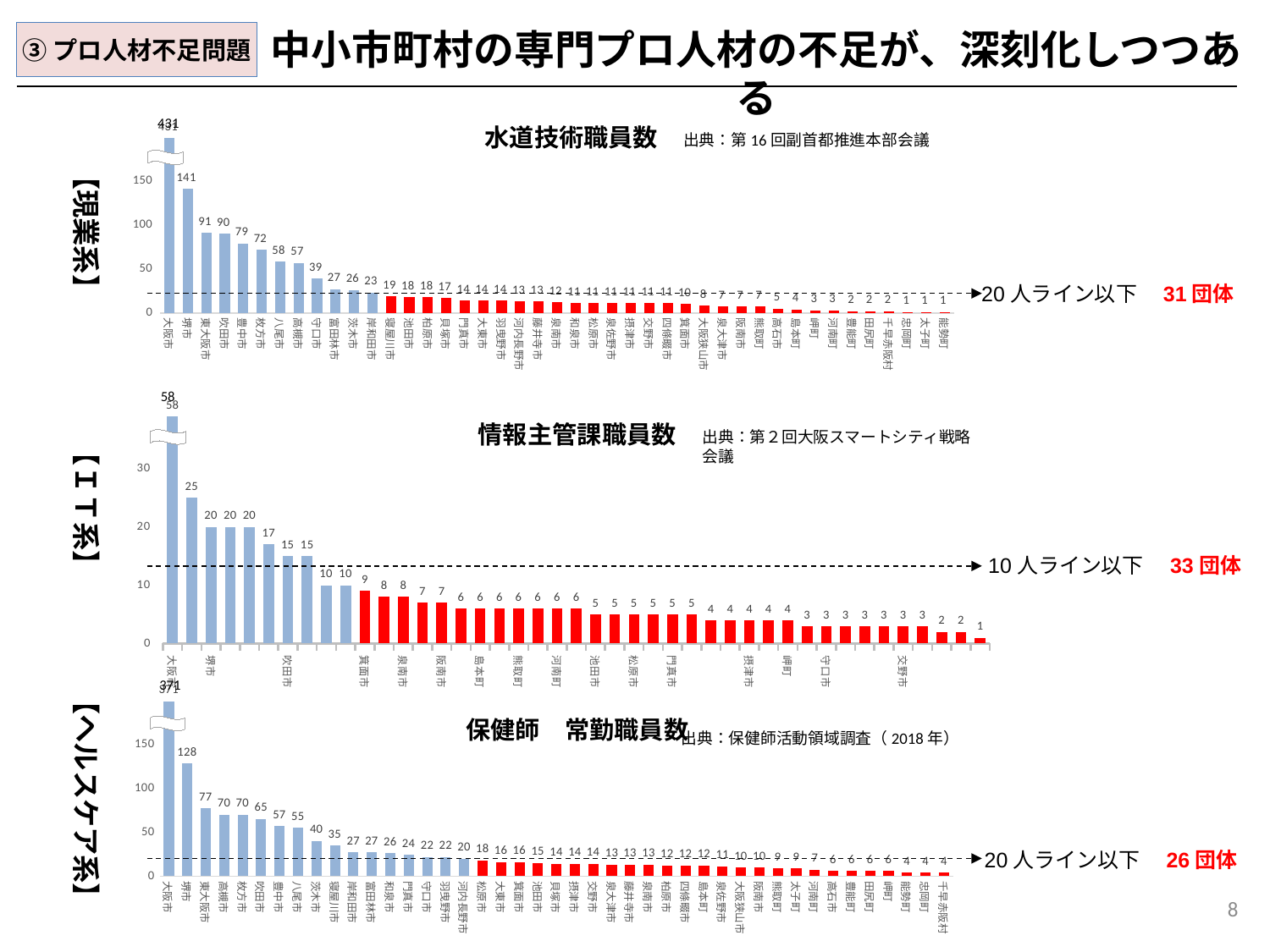

中小市町村の専門プロ人材の不足が、深刻化しつつある
③プロ人材不足問題
431
水道技術職員数

### Chart

| Category | 系列 1 |
|---|---|
| 大阪市 | 431.0 |
| 堺市 | 141.0 |
| 東大阪市 | 91.0 |
| 吹田市 | 90.0 |
| 豊中市 | 79.0 |
| 枚方市 | 72.0 |
| 八尾市 | 58.0 |
| 高槻市 | 57.0 |
| 守口市 | 39.0 |
| 富田林市 | 27.0 |
| 茨木市 | 26.0 |
| 岸和田市 | 23.0 |
| 寝屋川市 | 19.0 |
| 池田市 | 18.0 |
| 柏原市 | 18.0 |
| 貝塚市 | 17.0 |
| 門真市 | 14.0 |
| 大東市 | 14.0 |
| 羽曳野市 | 14.0 |
| 河内長野市 | 13.0 |
| 藤井寺市 | 13.0 |
| 泉南市 | 12.0 |
| 和泉市 | 11.0 |
| 松原市 | 11.0 |
| 泉佐野市 | 11.0 |
| 摂津市 | 11.0 |
| 交野市 | 11.0 |
| 四條畷市 | 11.0 |
| 箕面市 | 10.0 |
| 大阪狭山市 | 8.0 |
| 泉大津市 | 7.0 |
| 阪南市 | 7.0 |
| 熊取町 | 7.0 |
| 高石市 | 5.0 |
| 島本町 | 4.0 |
| 岬町 | 3.0 |
| 河南町 | 3.0 |
| 豊能町 | 2.0 |
| 田尻町 | 2.0 |
| 千早赤阪村 | 2.0 |
| 忠岡町 | 1.0 |
| 太子町 | 1.0 |
| 能勢町 | 1.0 |
出典：第16回副首都推進本部会議

【現業系】
20人ライン以下　31団体
58

### Chart

| Category | 所属職員人数 |
|---|---|
| 大阪市 | 58.0 |
| 豊中市 | 25.0 |
| 堺市 | 20.0 |
| 高槻市 | 20.0 |
| 東大阪市 | 20.0 |
| 茨木市 | 17.0 |
| 吹田市 | 15.0 |
| 枚方市 | 15.0 |
| 岸和田市 | 10.0 |
| 寝屋川市 | 10.0 |
| 箕面市 | 9.0 |
| 八尾市 | 8.0 |
| 泉南市 | 8.0 |
| 羽曳野市 | 7.0 |
| 阪南市 | 7.0 |
| 柏原市 | 6.0 |
| 島本町 | 6.0 |
| 豊能町 | 6.0 |
| 熊取町 | 6.0 |
| 太子町 | 6.0 |
| 河南町 | 6.0 |
| 千早赤阪村 | 6.0 |
| 池田市 | 5.0 |
| 貝塚市 | 5.0 |
| 松原市 | 5.0 |
| 和泉市 | 5.0 |
| 門真市 | 5.0 |
| 忠岡町 | 5.0 |
| 富田林市 | 4.0 |
| 大東市 | 4.0 |
| 摂津市 | 4.0 |
| 能勢町 | 4.0 |
| 岬町 | 4.0 |
| 泉大津市 | 3.0 |
| 守口市 | 3.0 |
| 泉佐野市 | 3.0 |
| 河内長野市 | 3.0 |
| 高石市 | 3.0 |
| 交野市 | 3.0 |
| 田尻町 | 3.0 |
| 藤井寺市 | 2.0 |
| 大阪狭山市 | 2.0 |
| 四條畷市 | 1.0 |
情報主管課職員数
出典：第２回大阪スマートシティ戦略会議

【ＩＴ系】
10人ライン以下　33団体
371
【ヘルスケア系】

### Chart

| Category | 系列 1 |
|---|---|
| 大阪市 | 371.0 |
| 堺市 | 128.0 |
| 東大阪市 | 77.0 |
| 高槻市 | 70.0 |
| 枚方市 | 70.0 |
| 吹田市 | 65.0 |
| 豊中市 | 57.0 |
| 八尾市 | 55.0 |
| 茨木市 | 40.0 |
| 寝屋川市 | 35.0 |
| 岸和田市 | 27.0 |
| 富田林市 | 27.0 |
| 和泉市 | 26.0 |
| 門真市 | 24.0 |
| 守口市 | 22.0 |
| 羽曳野市 | 22.0 |
| 河内長野市 | 20.0 |
| 松原市 | 18.0 |
| 大東市 | 16.0 |
| 箕面市 | 16.0 |
| 池田市 | 15.0 |
| 貝塚市 | 14.0 |
| 摂津市 | 14.0 |
| 交野市 | 14.0 |
| 泉大津市 | 13.0 |
| 藤井寺市 | 13.0 |
| 泉南市 | 13.0 |
| 柏原市 | 12.0 |
| 四條畷市 | 12.0 |
| 島本町 | 12.0 |
| 泉佐野市 | 11.0 |
| 大阪狭山市 | 10.0 |
| 阪南市 | 10.0 |
| 熊取町 | 9.0 |
| 太子町 | 9.0 |
| 河南町 | 7.0 |
| 高石市 | 6.0 |
| 豊能町 | 6.0 |
| 田尻町 | 6.0 |
| 岬町 | 6.0 |
| 能勢町 | 4.0 |
| 忠岡町 | 4.0 |
| 千早赤阪村 | 4.0 |
保健師　常勤職員数

出典：保健師活動領域調査（2018年）
20人ライン以下　26団体
8